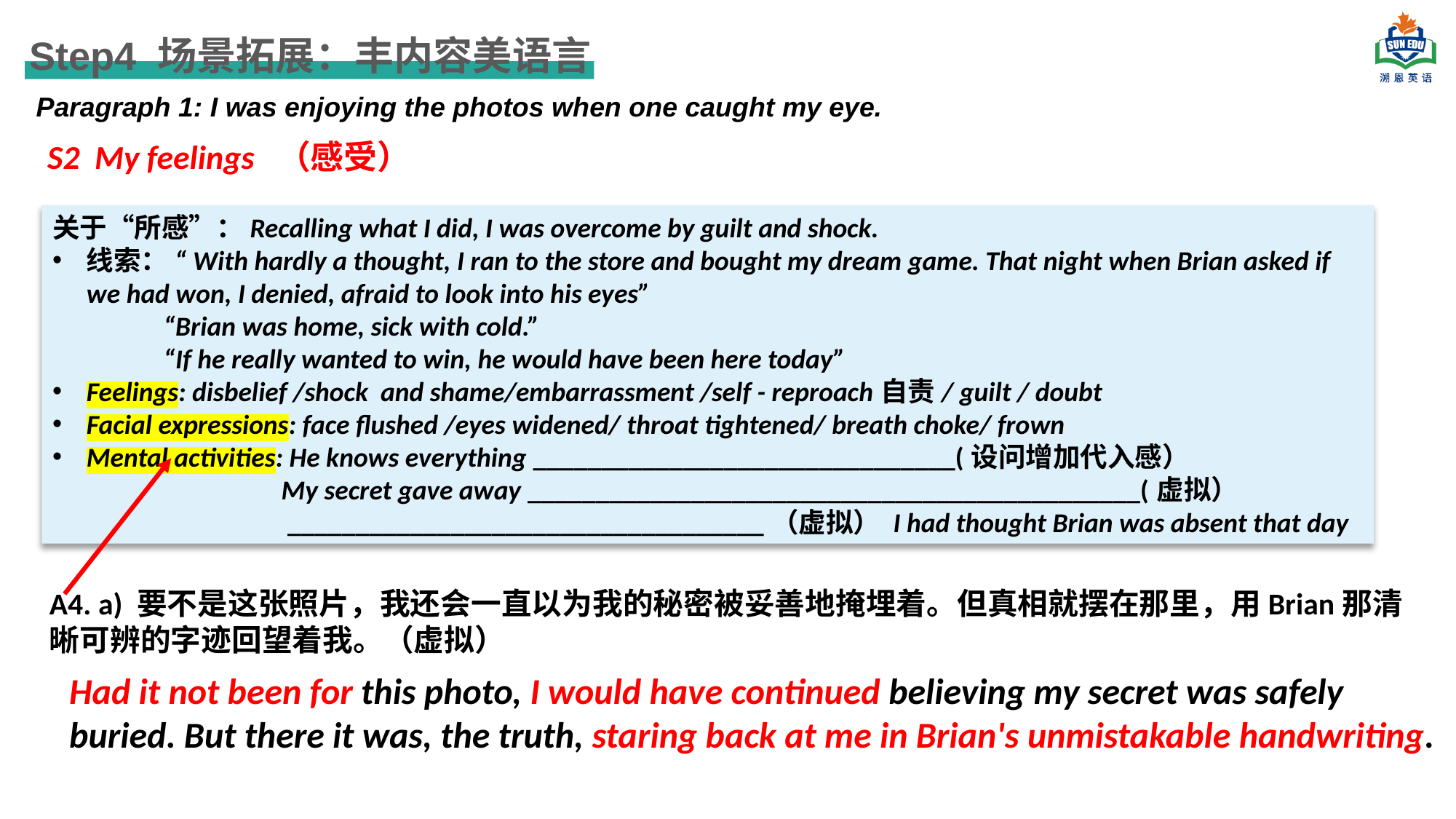

Step4 场景拓展：丰内容美语言

Paragraph 1: I was enjoying the photos when one caught my eye.
S2  My feelings  （感受）
关于“所感”：Recalling what I did, I was overcome by guilt and shock.
线索： “With hardly a thought, I ran to the store and bought my dream game. That night when Brian asked if we had won, I denied, afraid to look into his eyes”
                  “Brian was home, sick with cold.”
                  “If he really wanted to win, he would have been here today”
Feelings: disbelief /shock  and shame/embarrassment /self - reproach自责/ guilt / doubt
Facial expressions: face flushed /eyes widened/ throat tightened/ breath choke/ frown
Mental activities: He knows everything _______________________________(设问增加代入感）
                                     My secret gave away _____________________________________________(虚拟）
                                      ___________________________________（虚拟） I had thought Brian was absent that day
A4. a) 要不是这张照片，我还会一直以为我的秘密被妥善地掩埋着。但真相就摆在那里，用Brian那清晰可辨的字迹回望着我。（虚拟）
Had it not been for this photo, I would have continued believing my secret was safely buried. But there it was, the truth, staring back at me in Brian's unmistakable handwriting.